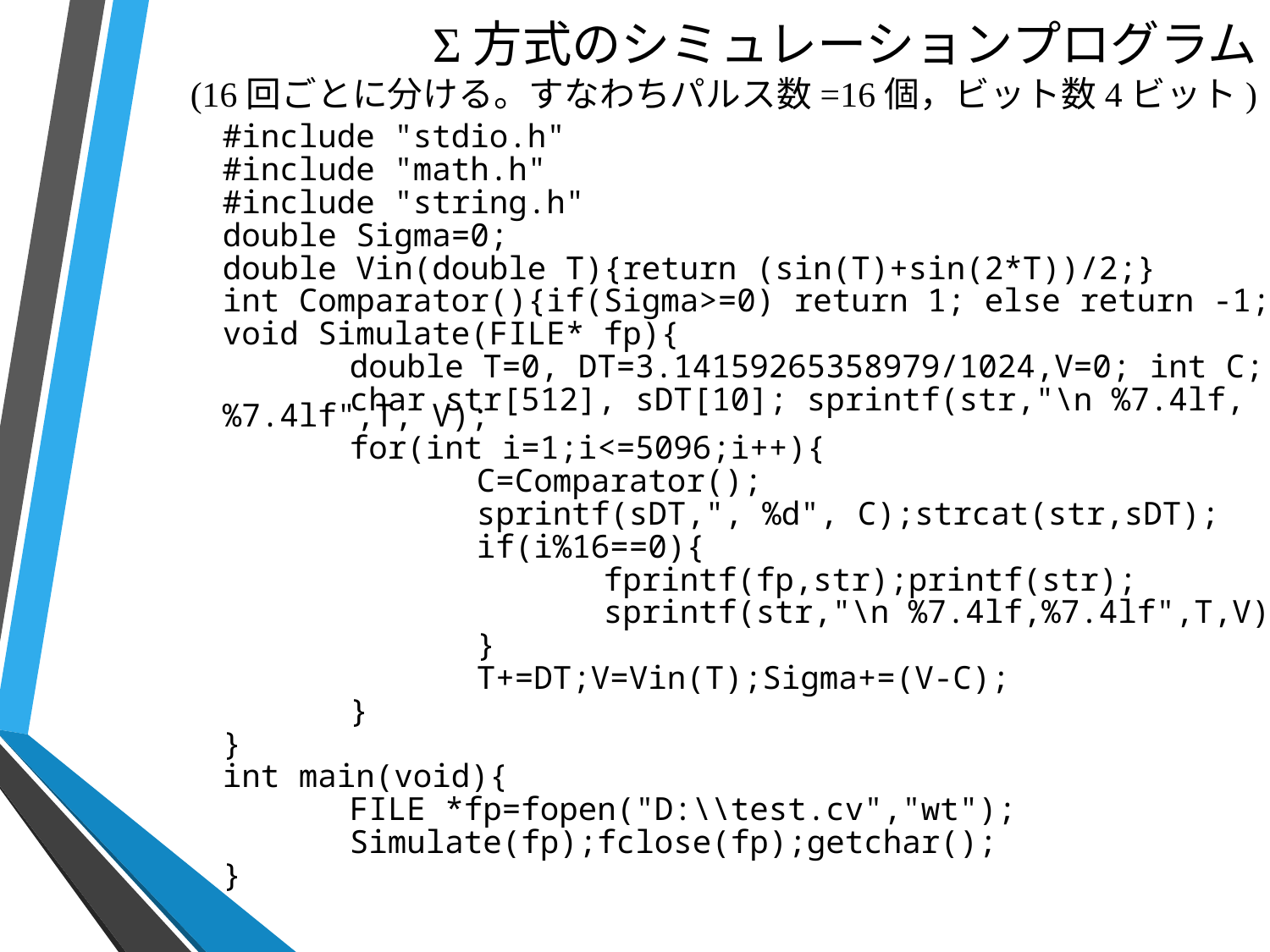

# Σ方式のシミュレーションプログラム (16回ごとに分ける。すなわちパルス数=16個，ビット数4ビット)
#include "stdio.h"
#include "math.h"
#include "string.h"
double Sigma=0;
double Vin(double T){return (sin(T)+sin(2*T))/2;}
int Comparator(){if(Sigma>=0) return 1; else return -1;}
void Simulate(FILE* fp){
	double T=0, DT=3.14159265358979/1024,V=0; int C;
	char str[512], sDT[10]; sprintf(str,"\n %7.4lf,%7.4lf",T, V);
	for(int i=1;i<=5096;i++){
		C=Comparator();
		sprintf(sDT,", %d", C);strcat(str,sDT);
		if(i%16==0){
			fprintf(fp,str);printf(str);
			sprintf(str,"\n %7.4lf,%7.4lf",T,V);
		}
		T+=DT;V=Vin(T);Sigma+=(V-C);
	}
}
int main(void){
	FILE *fp=fopen("D:\\test.cv","wt");
	Simulate(fp);fclose(fp);getchar();
}